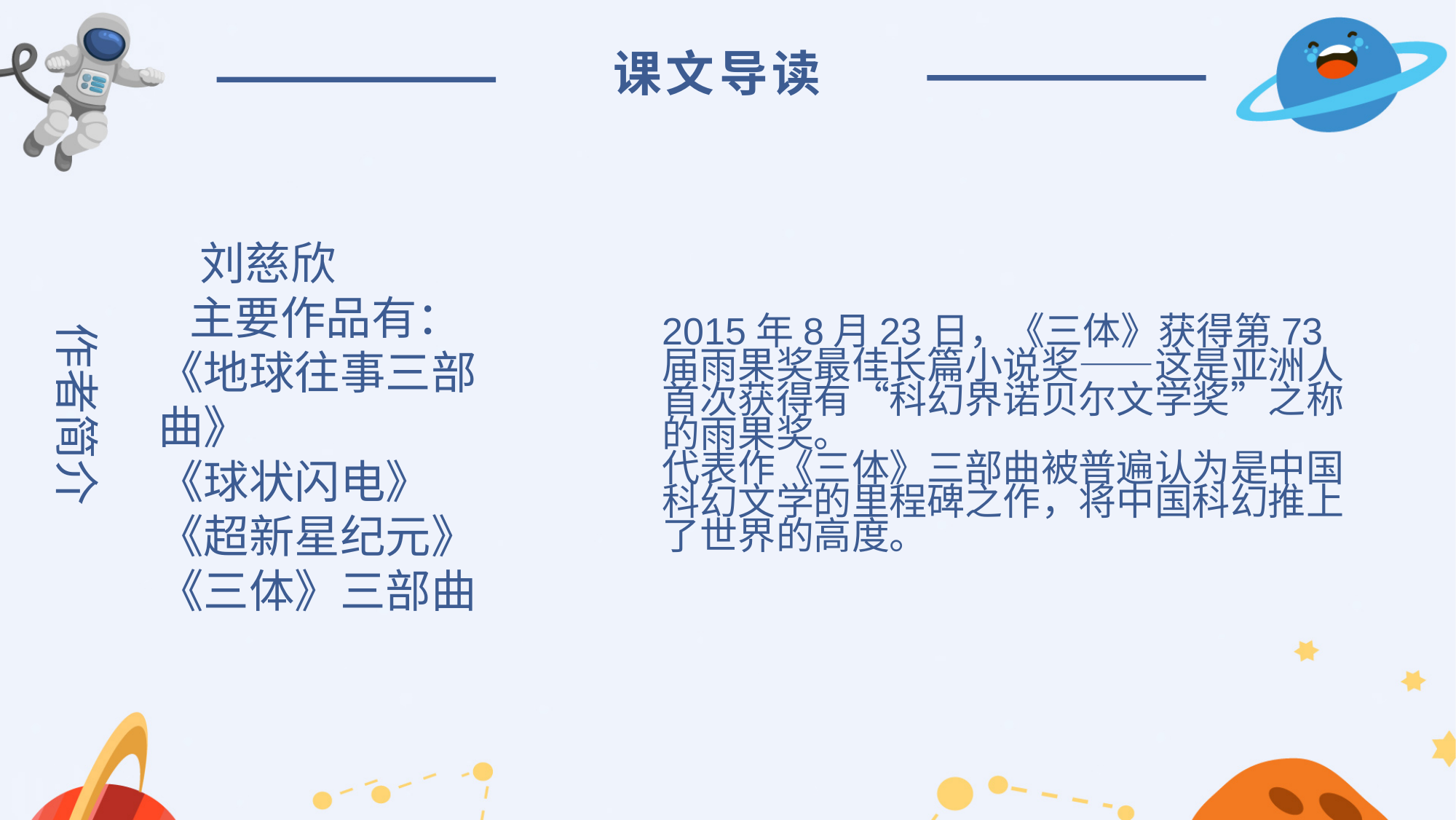

课文导读

   刘慈欣
  主要作品有：
《地球往事三部曲》
《球状闪电》
《超新星纪元》
《三体》三部曲
作者简介
2015年8月23日，《三体》获得第73届雨果奖最佳长篇小说奖——这是亚洲人首次获得有“科幻界诺贝尔文学奖”之称的雨果奖。
代表作《三体》三部曲被普遍认为是中国科幻文学的里程碑之作，将中国科幻推上了世界的高度。